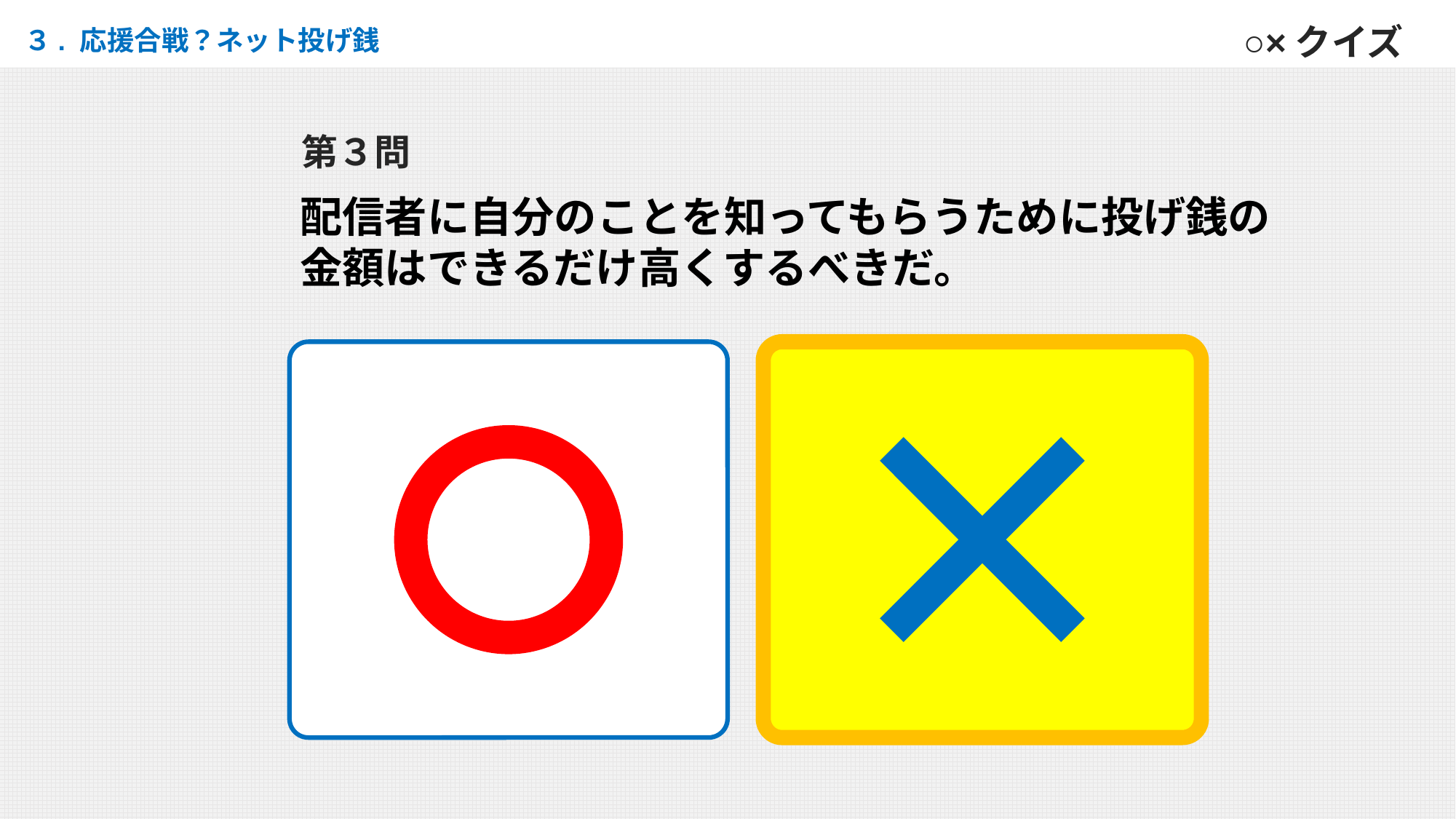

○×クイズ
３. 応援合戦？ネット投げ銭
第３問
配信者に自分のことを知ってもらうために投げ銭の金額はできるだけ高くするべきだ。